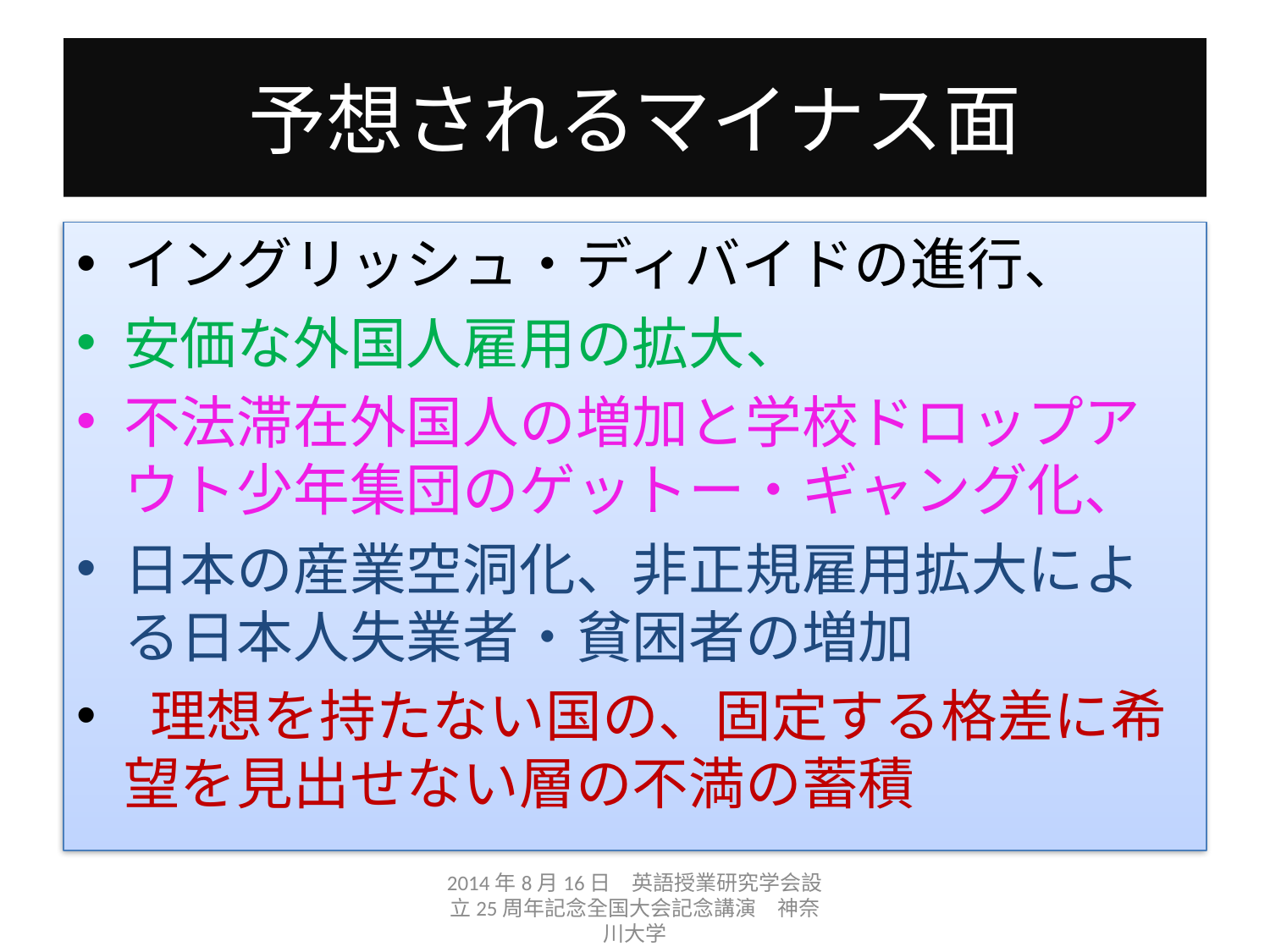

# 予想されるマイナス面
イングリッシュ・ディバイドの進行、
安価な外国人雇用の拡大、
不法滞在外国人の増加と学校ドロップアウト少年集団のゲットー・ギャング化、
日本の産業空洞化、非正規雇用拡大による日本人失業者・貧困者の増加
 理想を持たない国の、固定する格差に希望を見出せない層の不満の蓄積

2014年8月16日　英語授業研究学会設立25周年記念全国大会記念講演　神奈川大学